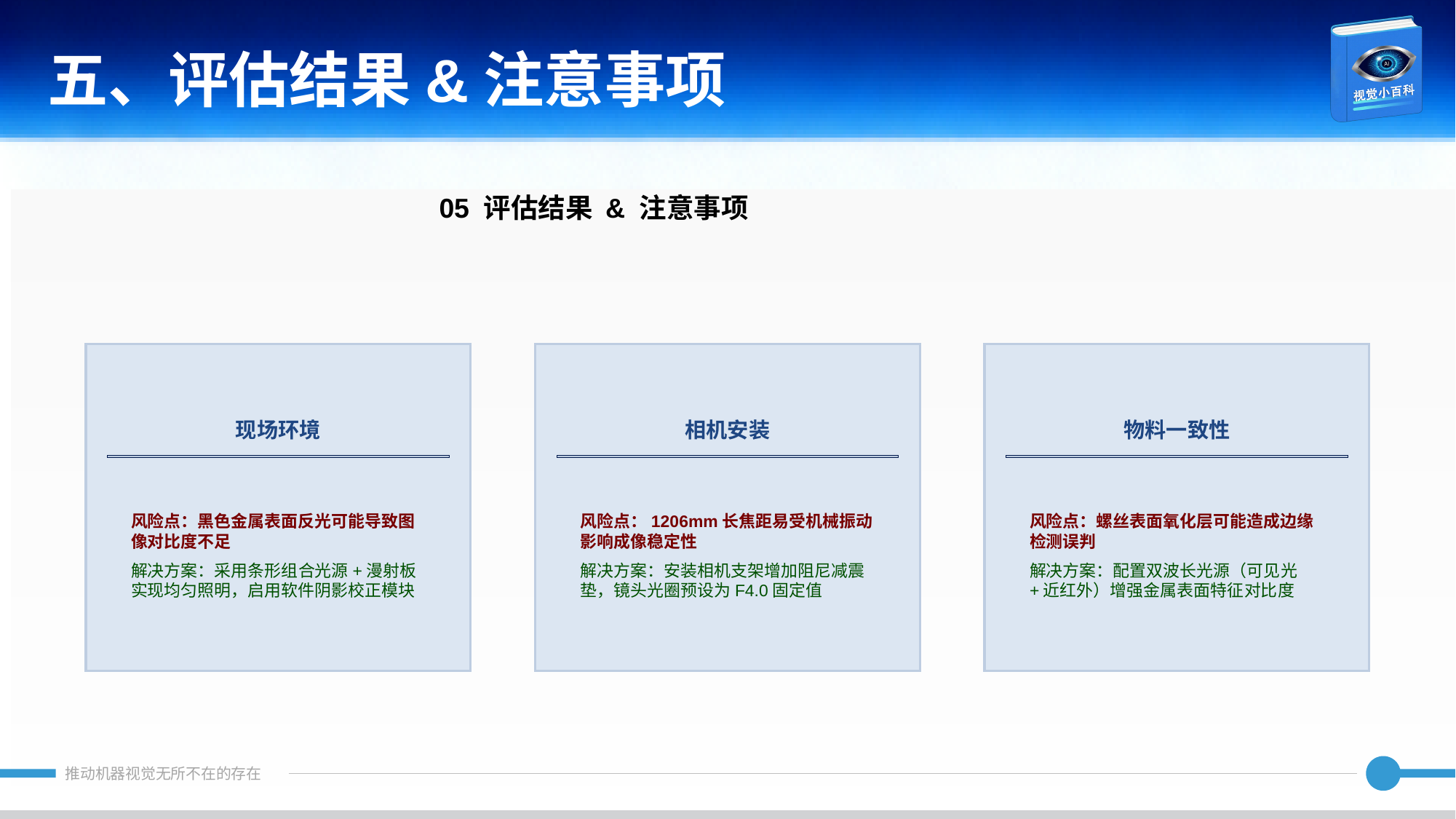

五、评估结果&注意事项

05 评估结果 & 注意事项

现场环境

相机安装

物料一致性

风险点：黑色金属表面反光可能导致图像对比度不足
解决方案：采用条形组合光源+漫射板实现均匀照明，启用软件阴影校正模块

风险点：1206mm长焦距易受机械振动影响成像稳定性
解决方案：安装相机支架增加阻尼减震垫，镜头光圈预设为F4.0固定值

风险点：螺丝表面氧化层可能造成边缘检测误判
解决方案：配置双波长光源（可见光+近红外）增强金属表面特征对比度
10